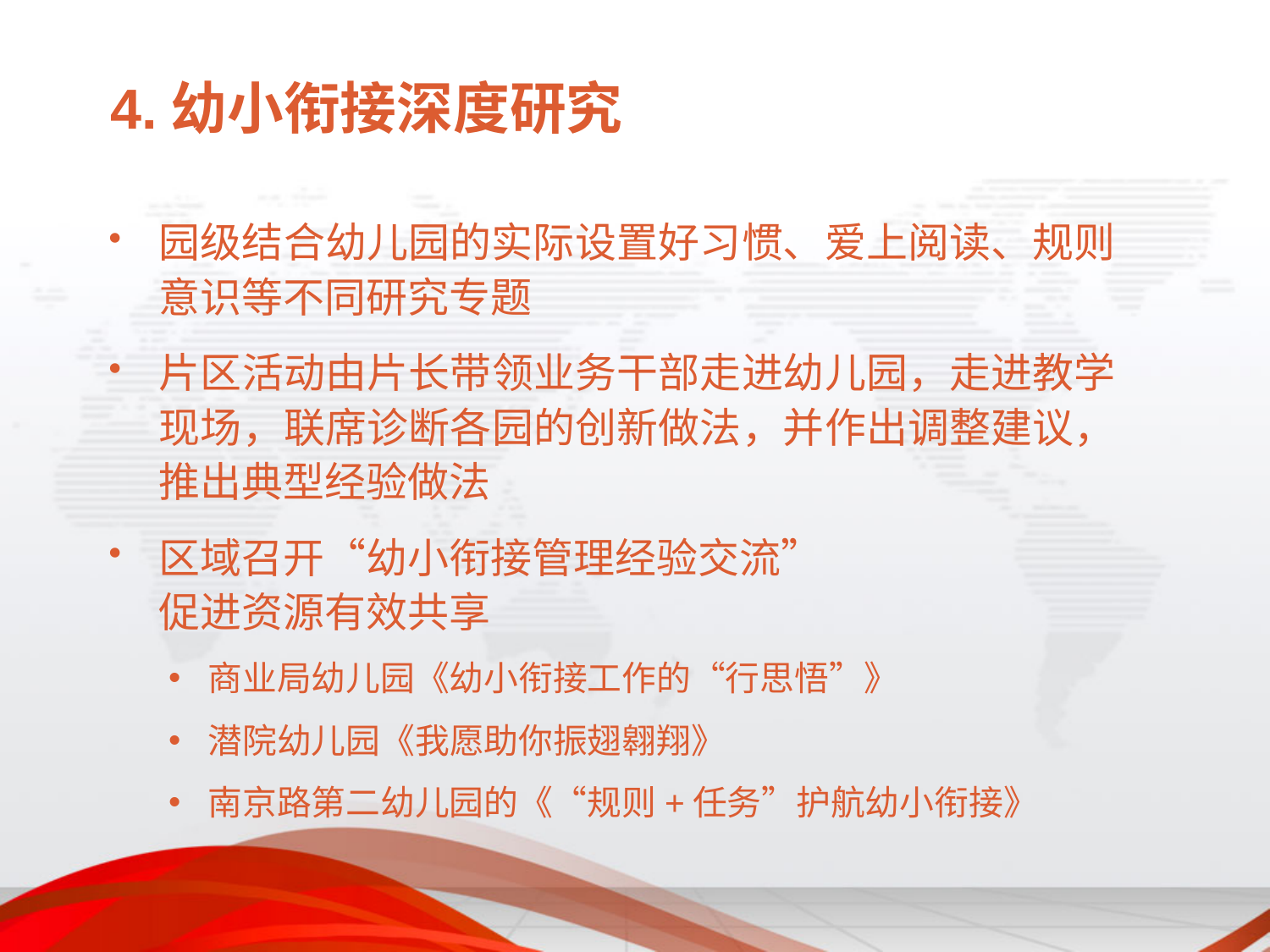

# 4.幼小衔接深度研究
园级结合幼儿园的实际设置好习惯、爱上阅读、规则意识等不同研究专题
片区活动由片长带领业务干部走进幼儿园，走进教学现场，联席诊断各园的创新做法，并作出调整建议，推出典型经验做法
区域召开“幼小衔接管理经验交流”
促进资源有效共享
商业局幼儿园《幼小衔接工作的“行思悟”》
潜院幼儿园《我愿助你振翅翱翔》
南京路第二幼儿园的《“规则+任务”护航幼小衔接》